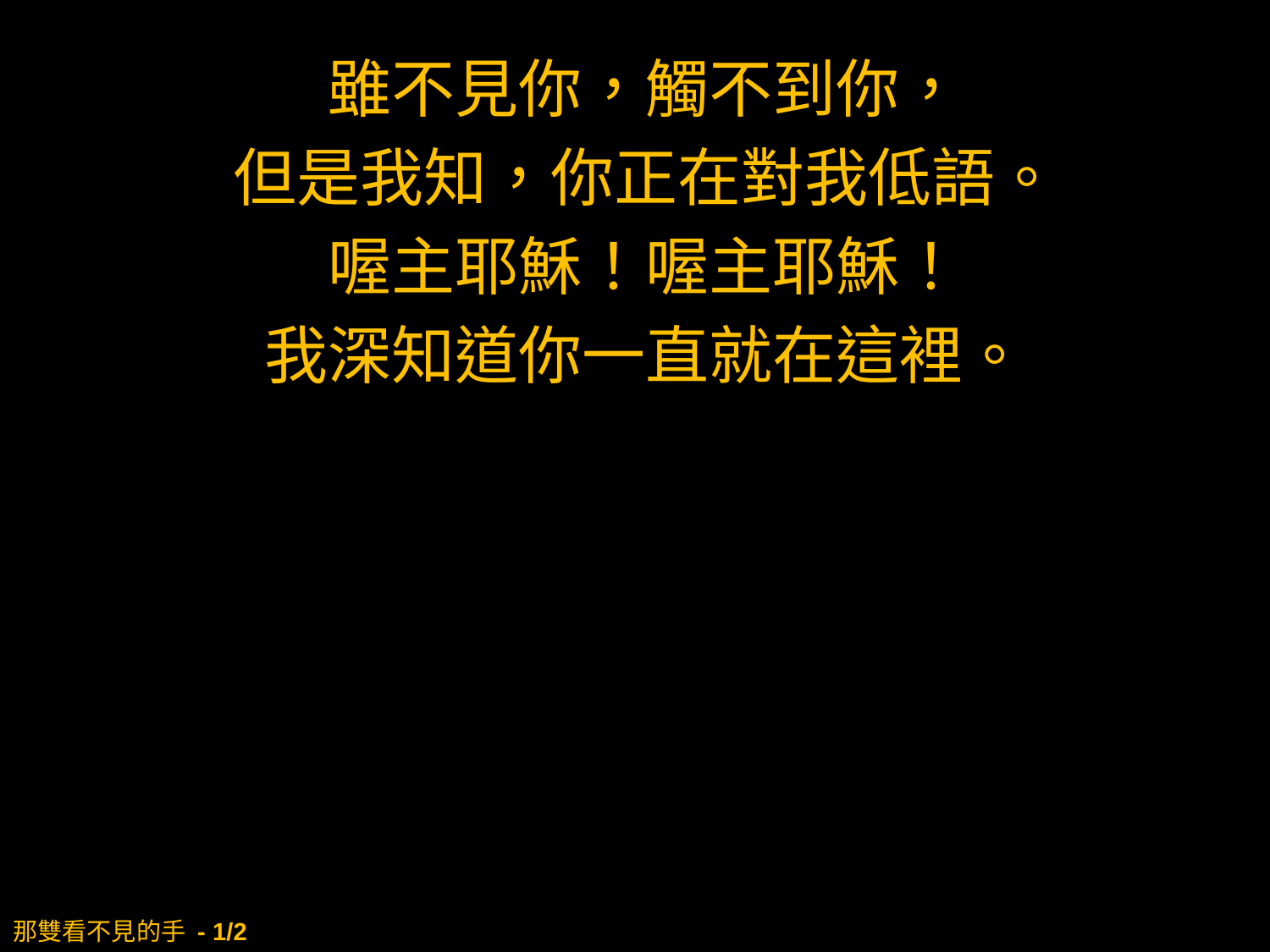

雖不見你，觸不到你，
但是我知，你正在對我低語。
喔主耶穌！喔主耶穌！
我深知道你一直就在這裡。
# 那雙看不見的手 - 1/2